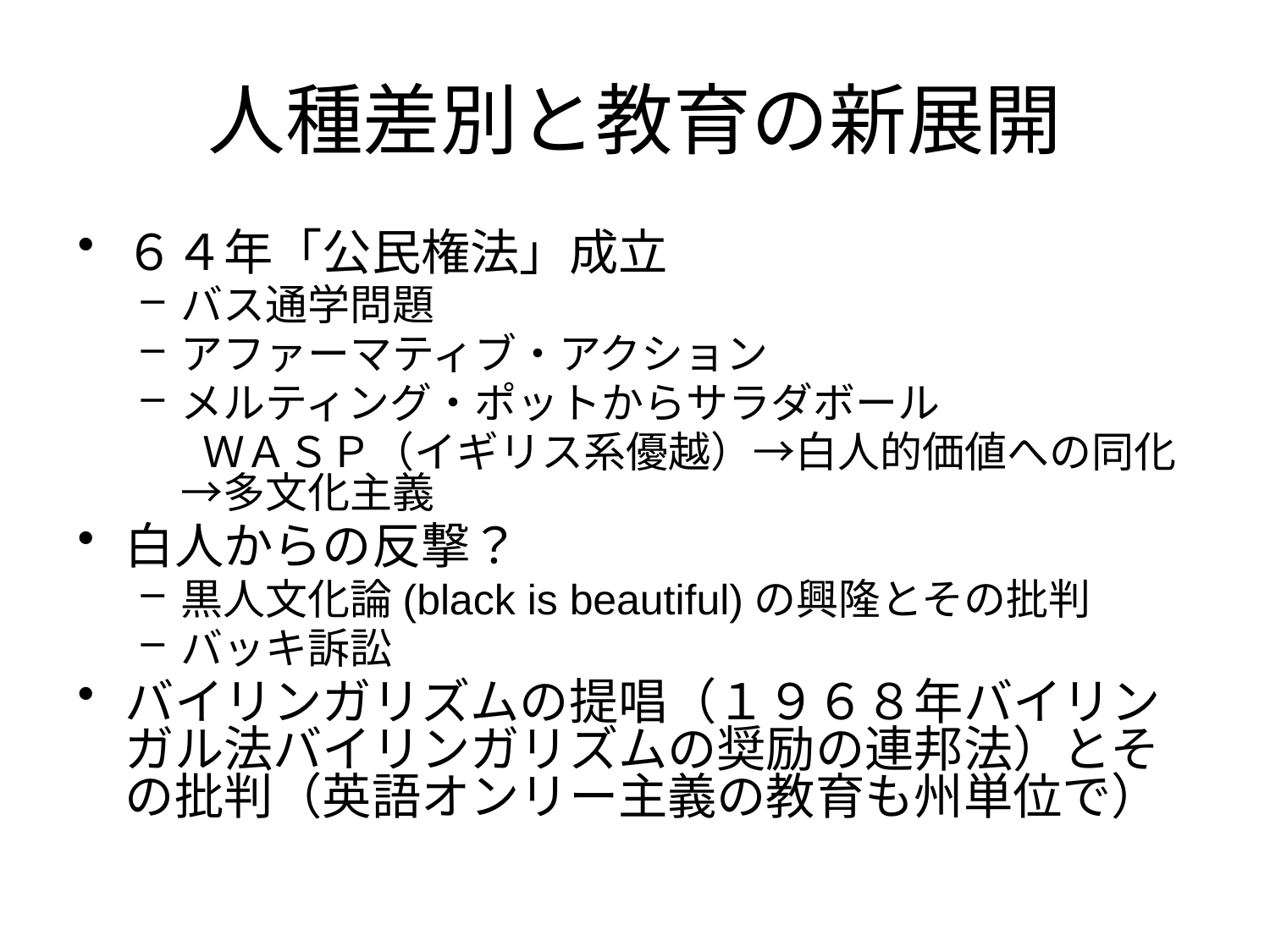

# 人種差別と教育の新展開
６４年「公民権法」成立
バス通学問題
アファーマティブ・アクション
メルティング・ポットからサラダボール
　  ＷＡＳＰ（イギリス系優越）→白人的価値への同化→多文化主義
白人からの反撃？
黒人文化論(black is beautiful)の興隆とその批判
バッキ訴訟
バイリンガリズムの提唱（１９６８年バイリンガル法バイリンガリズムの奨励の連邦法）とその批判（英語オンリー主義の教育も州単位で）